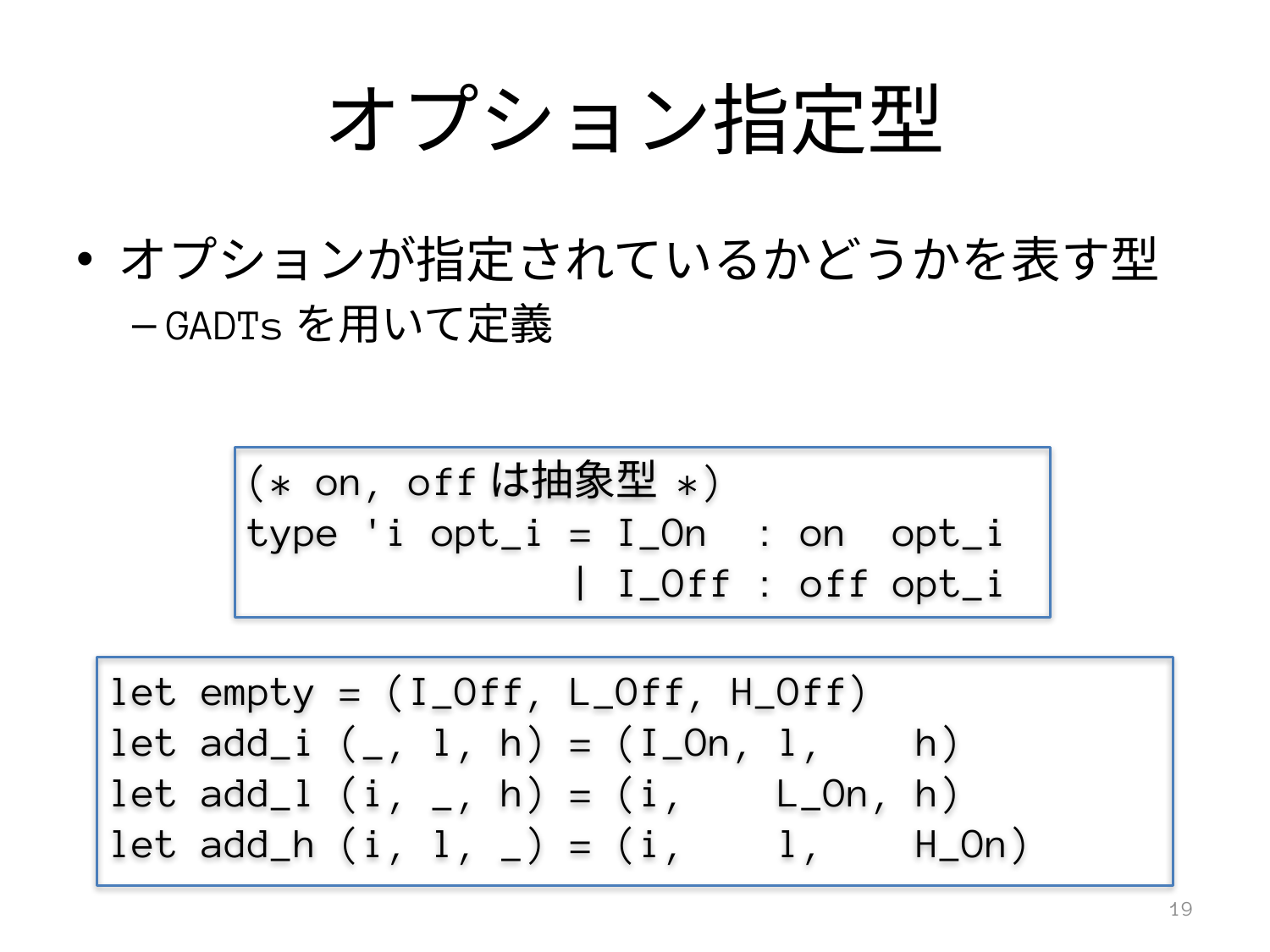

# オプション指定型
オプションが指定されているかどうかを表す型
GADTsを用いて定義
(* on, offは抽象型 *)
type 'i opt_i = I_On  : on  opt_i
              | I_Off : off opt_i
let empty = (I_Off, L_Off, H_Off)
let add_i (_, l, h) = (I_On, l,    h)
let add_l (i, _, h) = (i,    L_On, h)
let add_h (i, l, _) = (i,    l,    H_On)

19